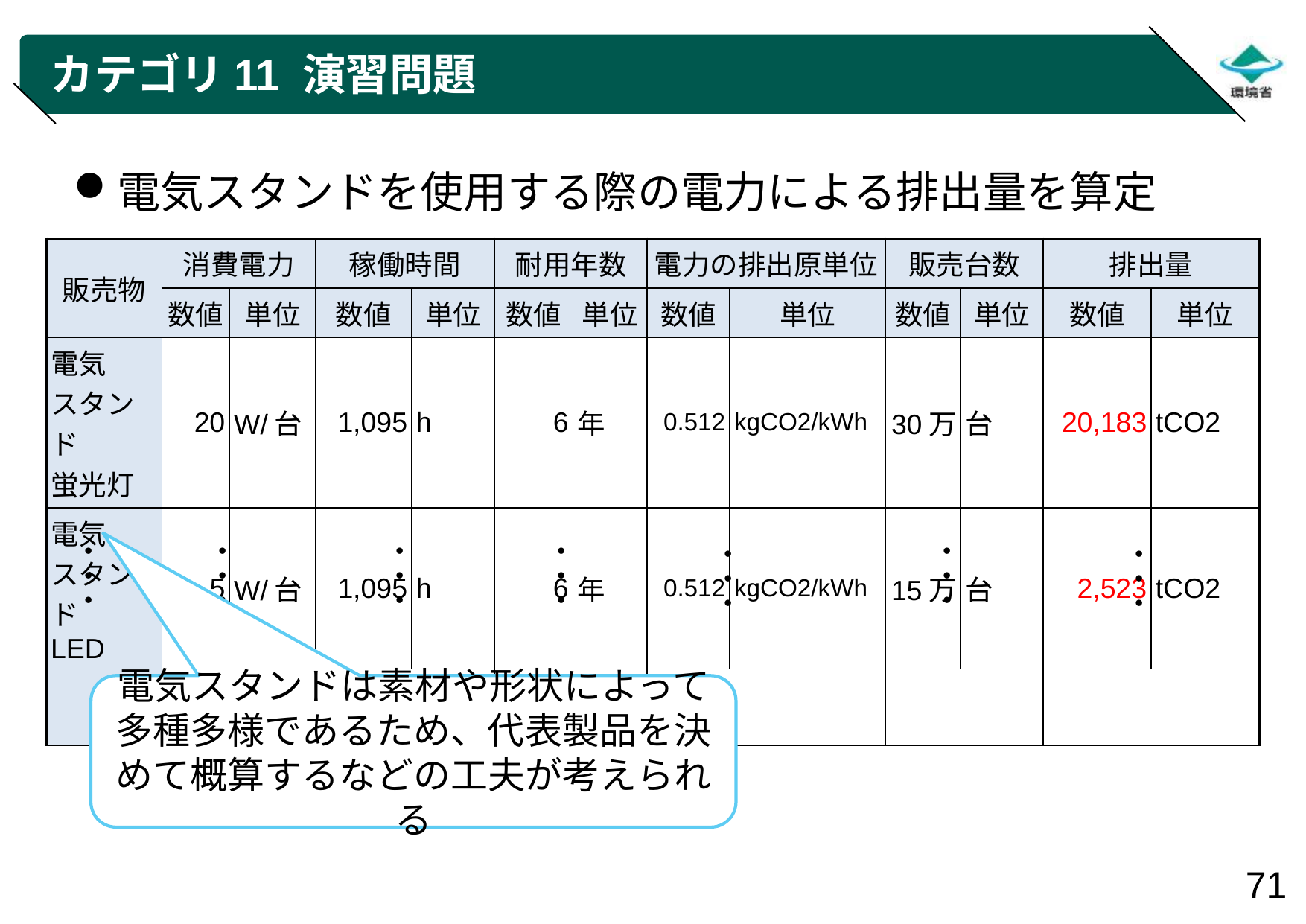

# カテゴリ11 演習問題
電気スタンドを使用する際の電力による排出量を算定
| 販売物 | 消費電力 |  | 稼働時間 |  | 耐用年数 |  | 電力の排出原単位 |  | 販売台数 |  | 排出量 |  |
| --- | --- | --- | --- | --- | --- | --- | --- | --- | --- | --- | --- | --- |
|  | 数値 | 単位 | 数値 | 単位 | 数値 | 単位 | 数値 | 単位 | 数値 | 単位 | 数値 | 単位 |
| 電気 スタンド 蛍光灯 | 20 | W/台 | 1,095 | h | 6 | 年 | 0.512 | kgCO2/kWh | 30万 | 台 | 20,183 | tCO2 |
| 電気 スタンド LED | 5 | W/台 | 1,095 | h | 6 | 年 | 0.512 | kgCO2/kWh | 15万 | 台 | 2,523 | tCO2 |
|  |  |  |  |  |  |  |  |  |  |  |  |  |
・・・
・・・
・・・
・・・
・・・
・・・
・・・
電気スタンドは素材や形状によって多種多様であるため、代表製品を決めて概算するなどの工夫が考えられる